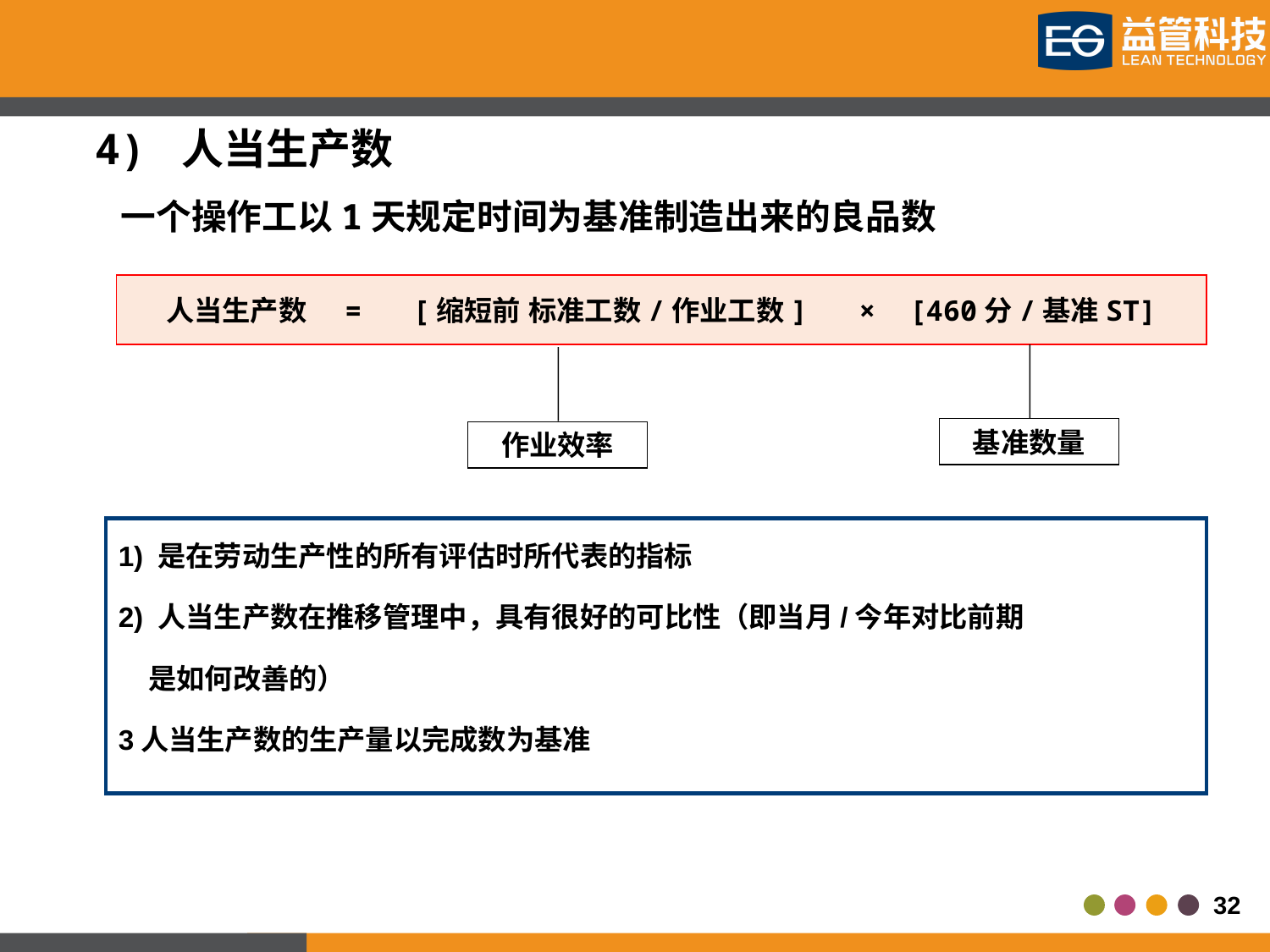

4) 人当生产数
    一个操作工以1天规定时间为基准制造出来的良品数
人当生产数    =   [缩短前 标准工数/作业工数]   ×  [460分/基准ST]

基准数量
作业效率
1) 是在劳动生产性的所有评估时所代表的指标
2) 人当生产数在推移管理中，具有很好的可比性（即当月/今年对比前期
   是如何改善的）
3人当生产数的生产量以完成数为基准